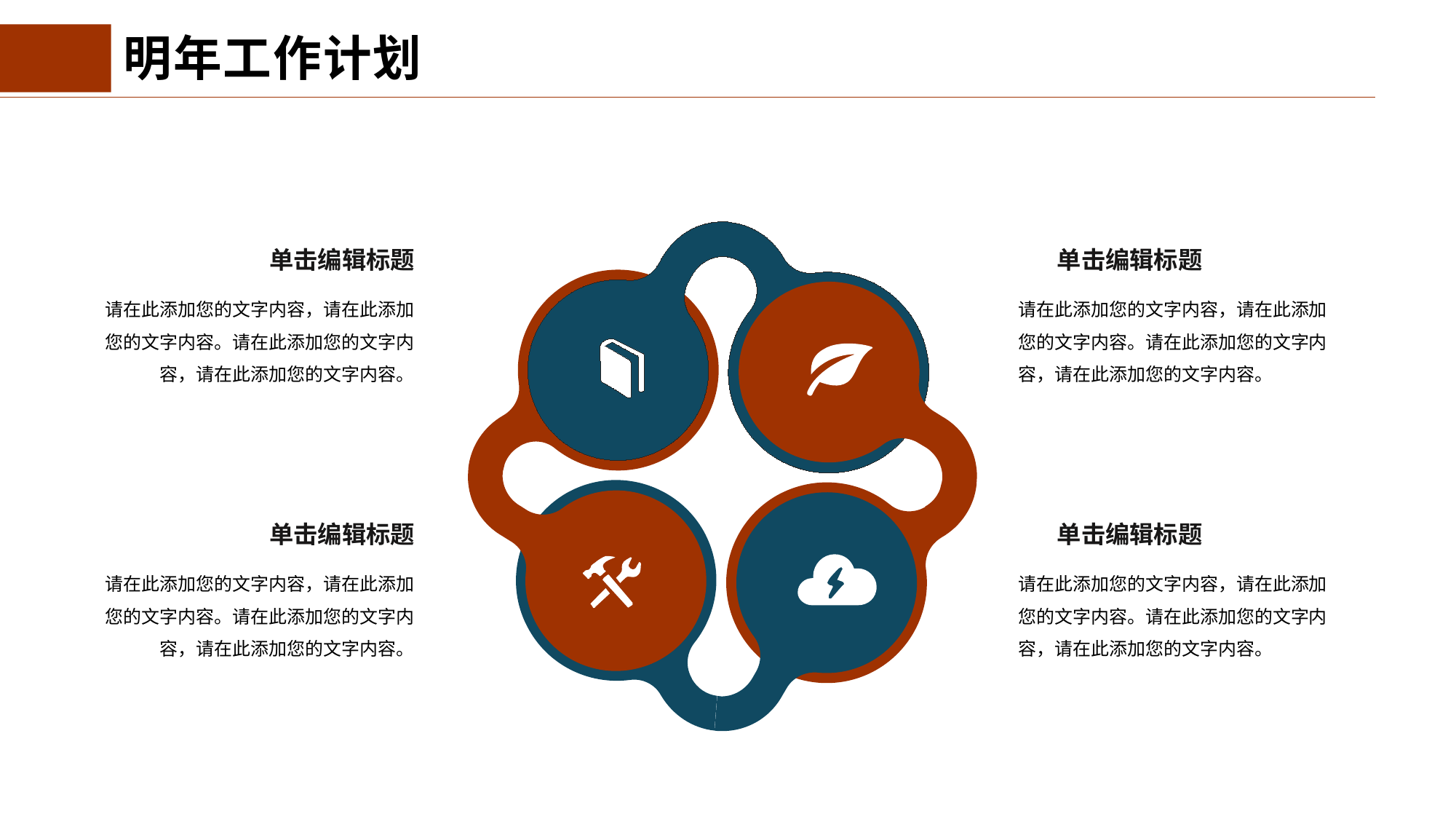

明年工作计划

单击编辑标题
单击编辑标题

请在此添加您的文字内容，请在此添加您的文字内容。请在此添加您的文字内容，请在此添加您的文字内容。

请在此添加您的文字内容，请在此添加您的文字内容。请在此添加您的文字内容，请在此添加您的文字内容。

单击编辑标题
单击编辑标题
请在此添加您的文字内容，请在此添加您的文字内容。请在此添加您的文字内容，请在此添加您的文字内容。
请在此添加您的文字内容，请在此添加您的文字内容。请在此添加您的文字内容，请在此添加您的文字内容。